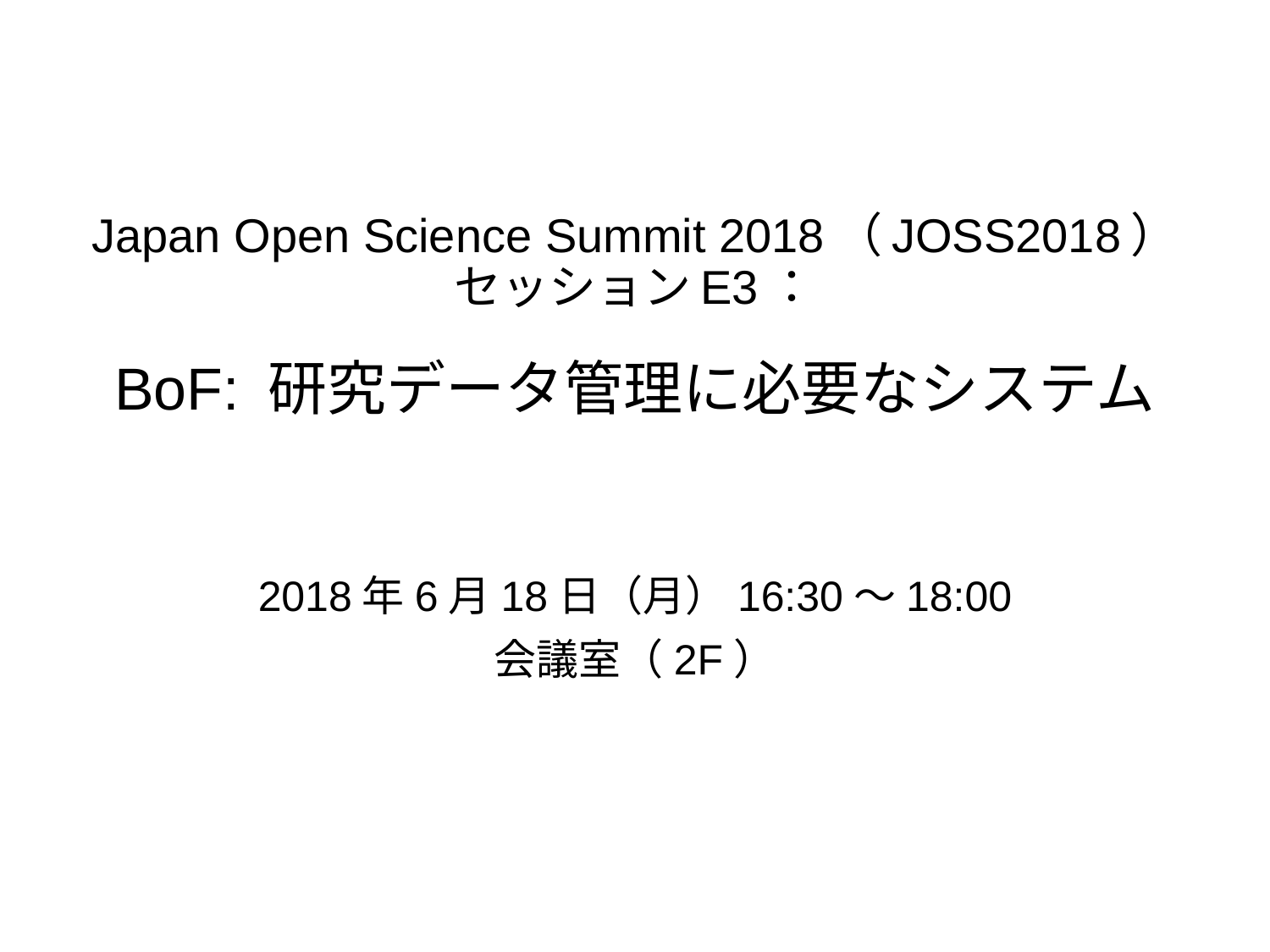

# Japan Open Science Summit 2018（JOSS2018） セッションE3： BoF: 研究データ管理に必要なシステム

2018年6月18日（月）16:30～18:00
会議室（2F）